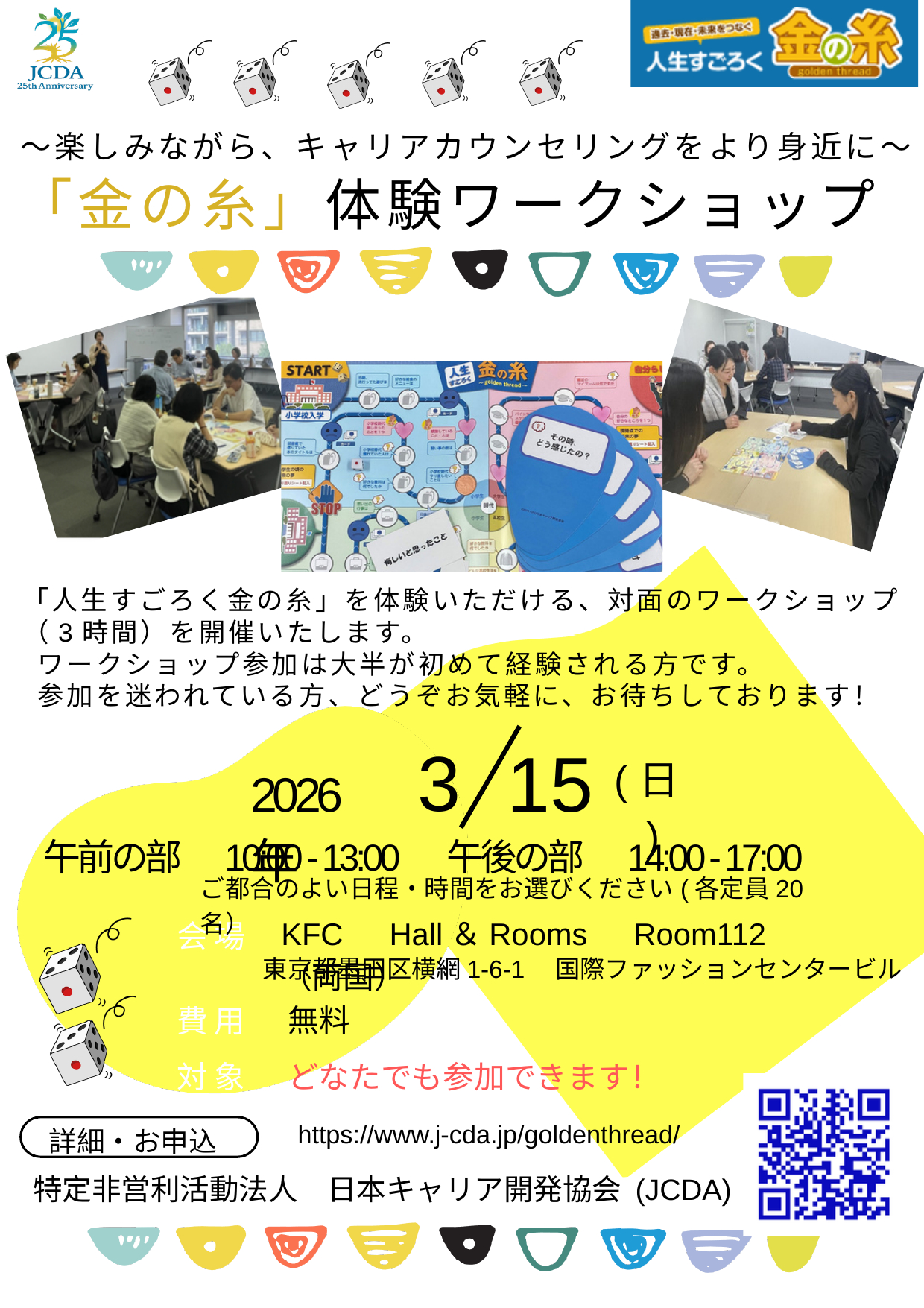

～楽しみながら、キャリアカウンセリングをより身近に～
「金の糸」体験ワークショップ

「人生すごろく金の糸」を体験いただける、対面のワークショップ（3時間）を開催いたします。
 ワークショップ参加は大半が初めて経験される方です。
 参加を迷われている方、どうぞお気軽に、お待ちしております！

3
15

(日)

2026年
午前の部　10:00 - 13:00
午後の部　14:00 - 17:00
ご都合のよい日程・時間をお選びください(各定員20名）

KFC　Hall＆Rooms　Room112（両国）
会場
東京都墨田区横網1-6-1　国際ファッションセンタービル

無料
費用
対象
どなたでも参加できます！

https://www.j-cda.jp/goldenthread/

詳細・お申込
特定非営利活動法人　日本キャリア開発協会 (JCDA)